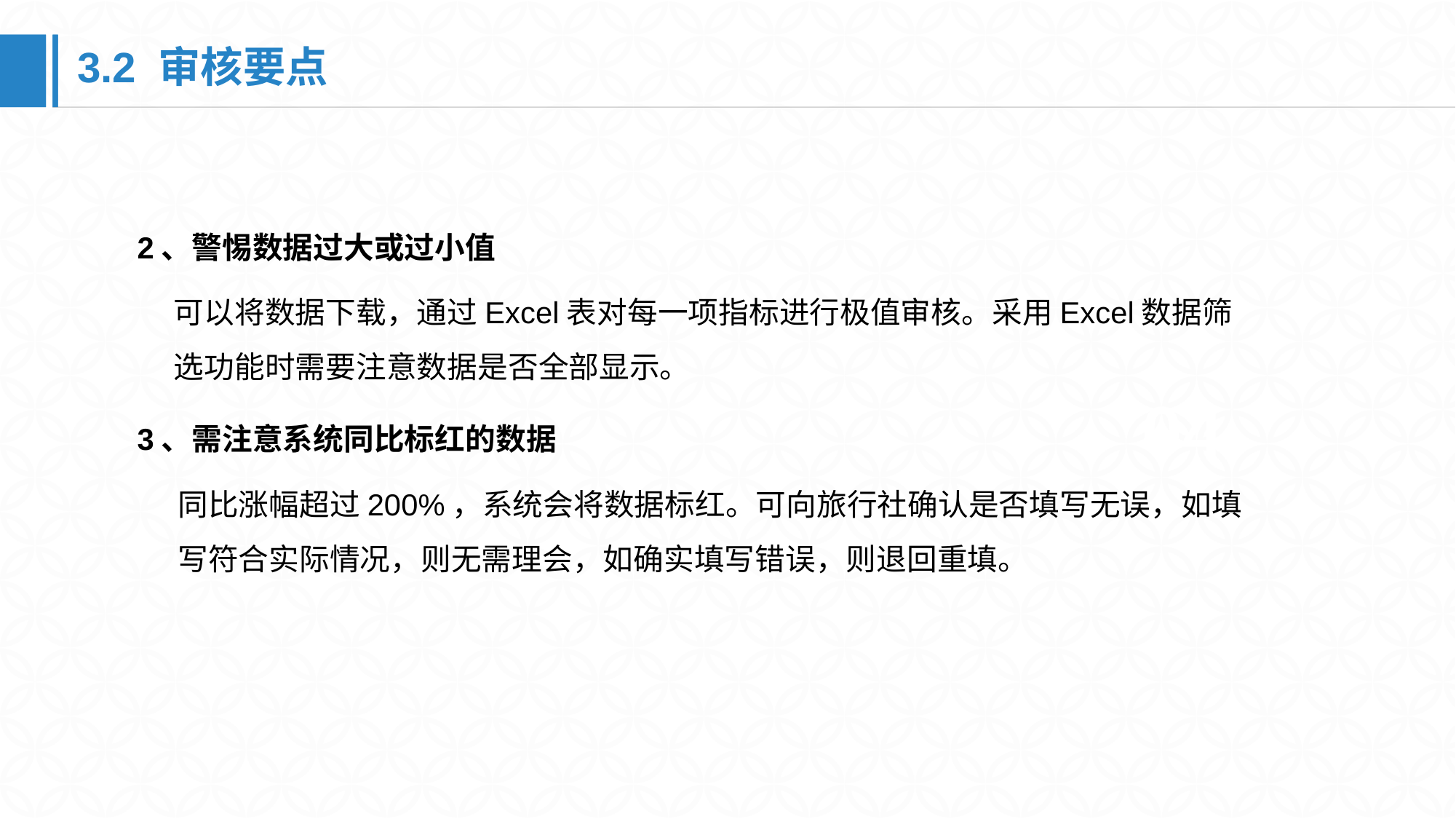

3.2 审核要点

2、警惕数据过大或过小值

可以将数据下载，通过Excel表对每一项指标进行极值审核。采用Excel数据筛选功能时需要注意数据是否全部显示。
04
3、需注意系统同比标红的数据
同比涨幅超过200%，系统会将数据标红。可向旅行社确认是否填写无误，如填写符合实际情况，则无需理会，如确实填写错误，则退回重填。